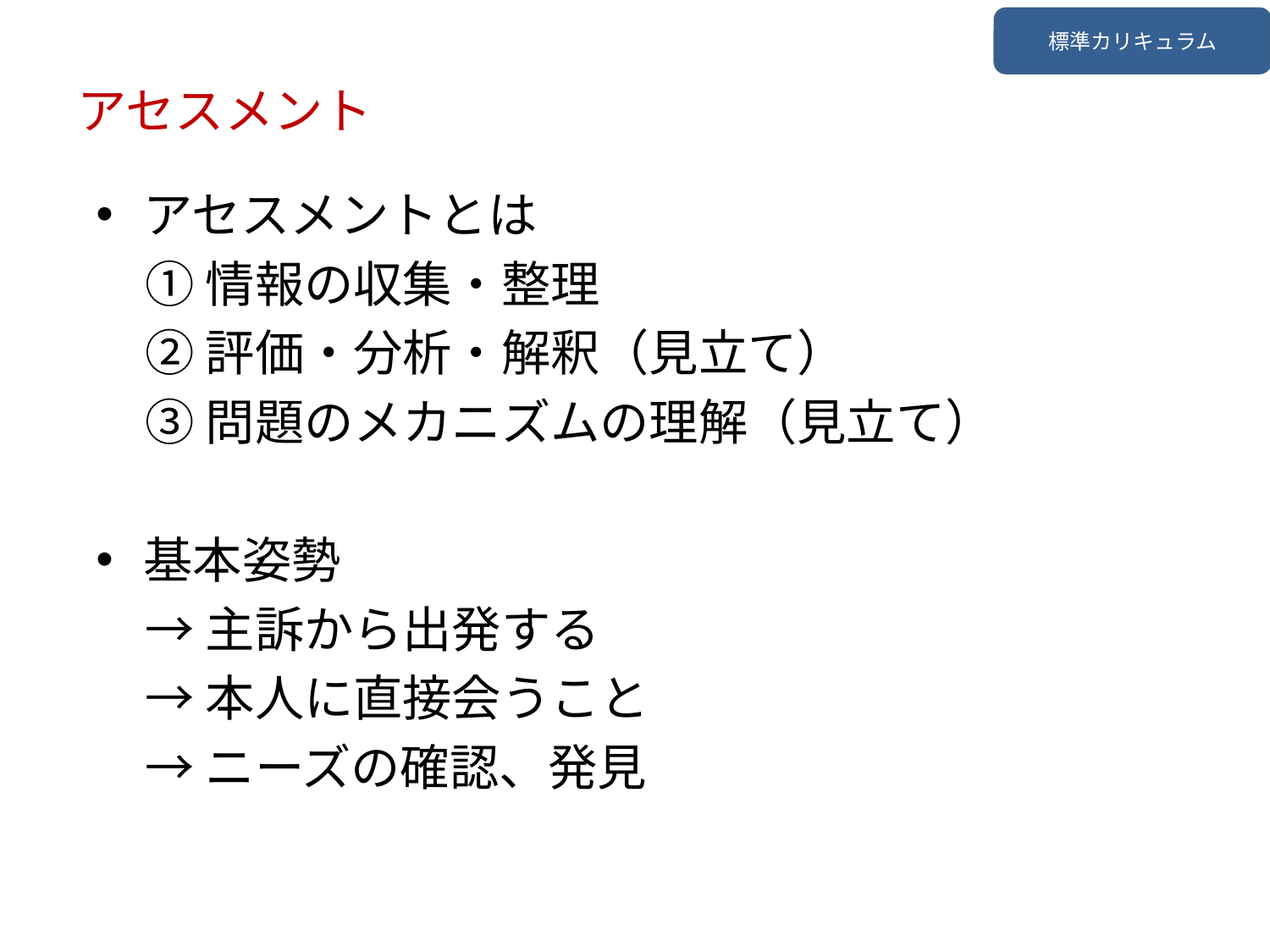

標準カリキュラム
アセスメント
アセスメントとは
　① 情報の収集・整理
　② 評価・分析・解釈（見立て）
　③ 問題のメカニズムの理解（見立て）

基本姿勢
　→ 主訴から出発する
　→ 本人に直接会うこと
　→ ニーズの確認、発見